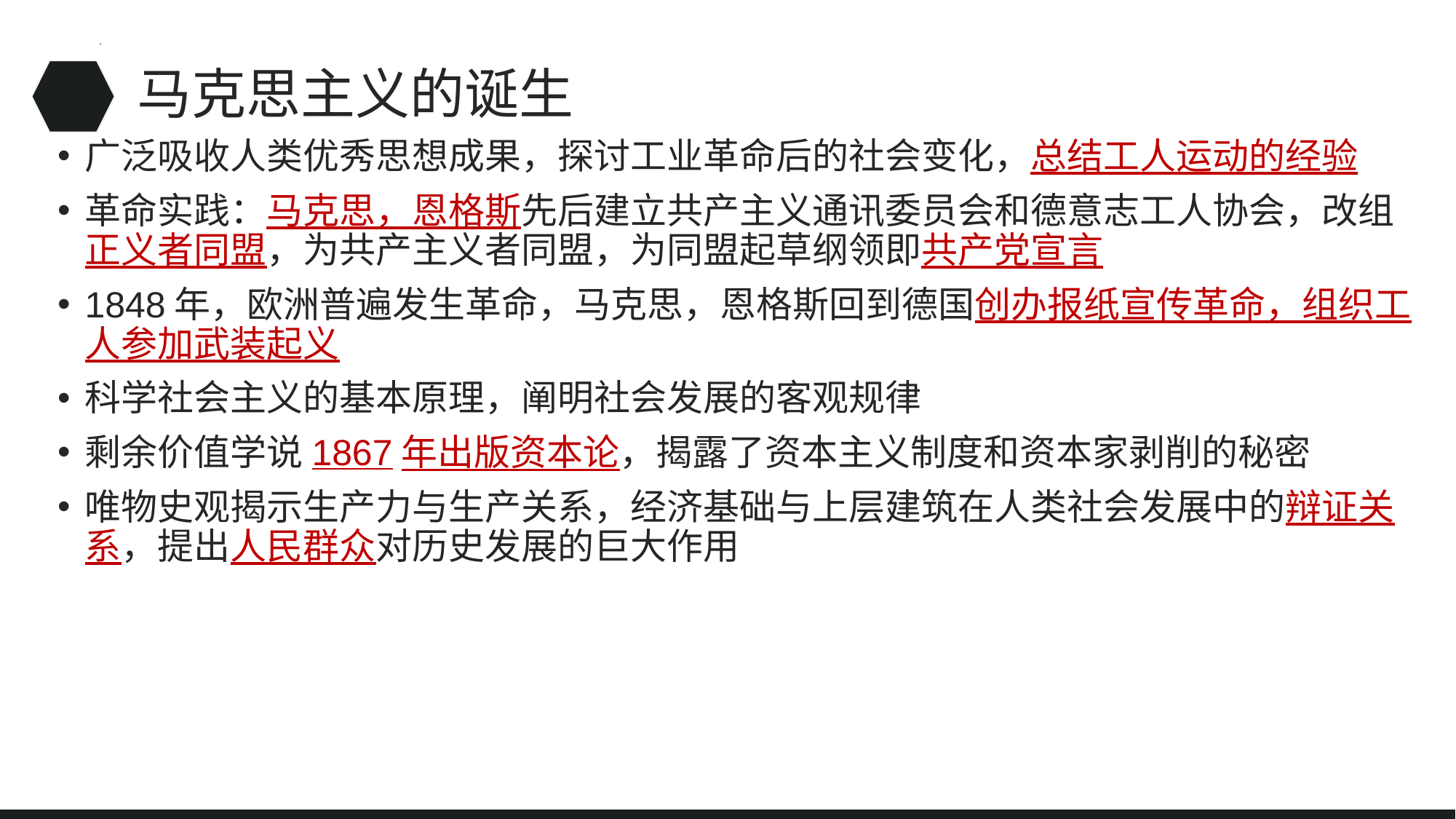

# 马克思主义的诞生
广泛吸收人类优秀思想成果，探讨工业革命后的社会变化，总结工人运动的经验
革命实践：马克思，恩格斯先后建立共产主义通讯委员会和德意志工人协会，改组正义者同盟，为共产主义者同盟，为同盟起草纲领即共产党宣言
1848年，欧洲普遍发生革命，马克思，恩格斯回到德国创办报纸宣传革命，组织工人参加武装起义
科学社会主义的基本原理，阐明社会发展的客观规律
剩余价值学说1867年出版资本论，揭露了资本主义制度和资本家剥削的秘密
唯物史观揭示生产力与生产关系，经济基础与上层建筑在人类社会发展中的辩证关系，提出人民群众对历史发展的巨大作用